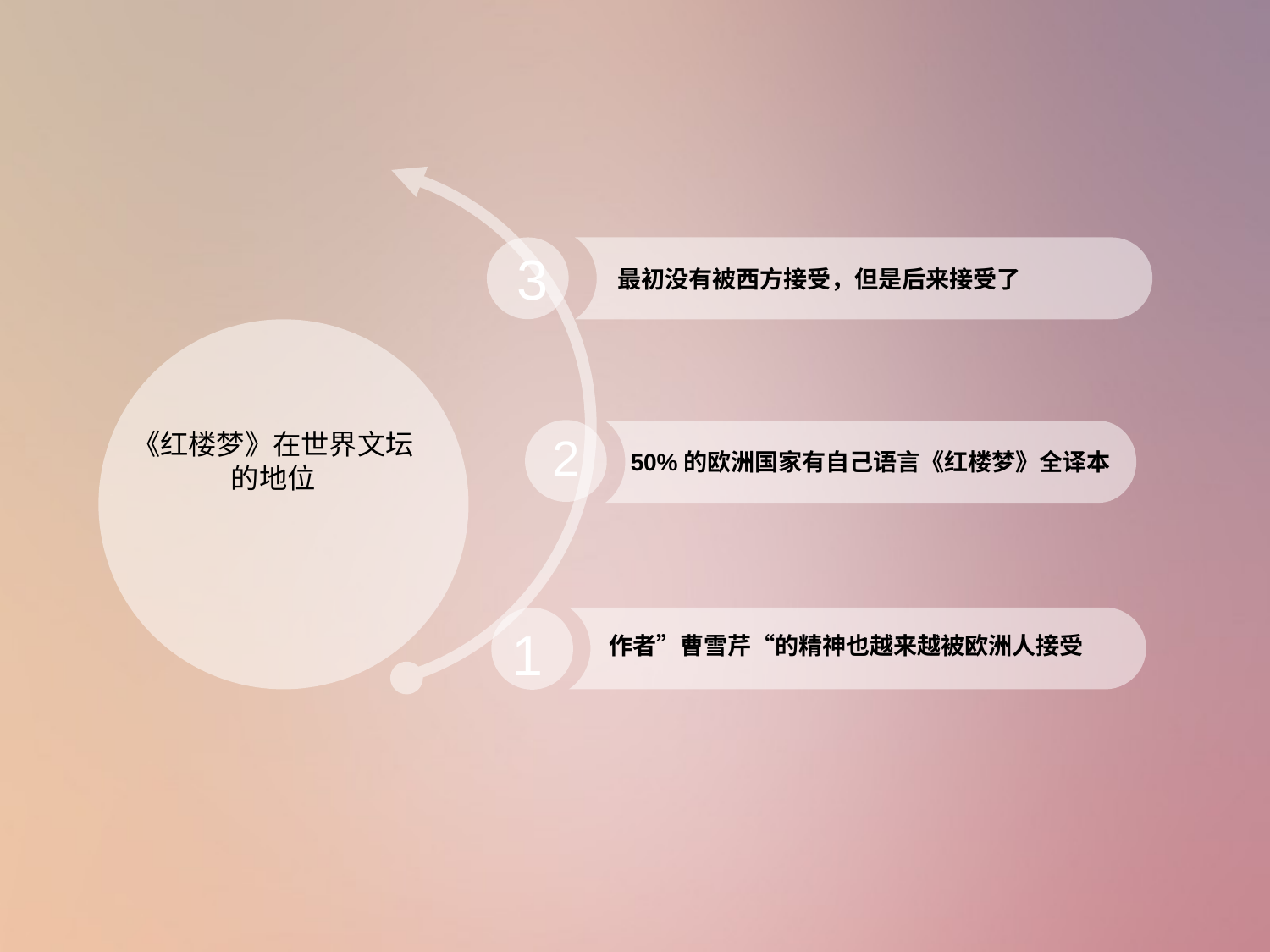

3

最初没有被西方接受，但是后来接受了

2
《红楼梦》在世界文坛的地位
50%的欧洲国家有自己语言《红楼梦》全译本

1
作者”曹雪芹“的精神也越来越被欧洲人接受